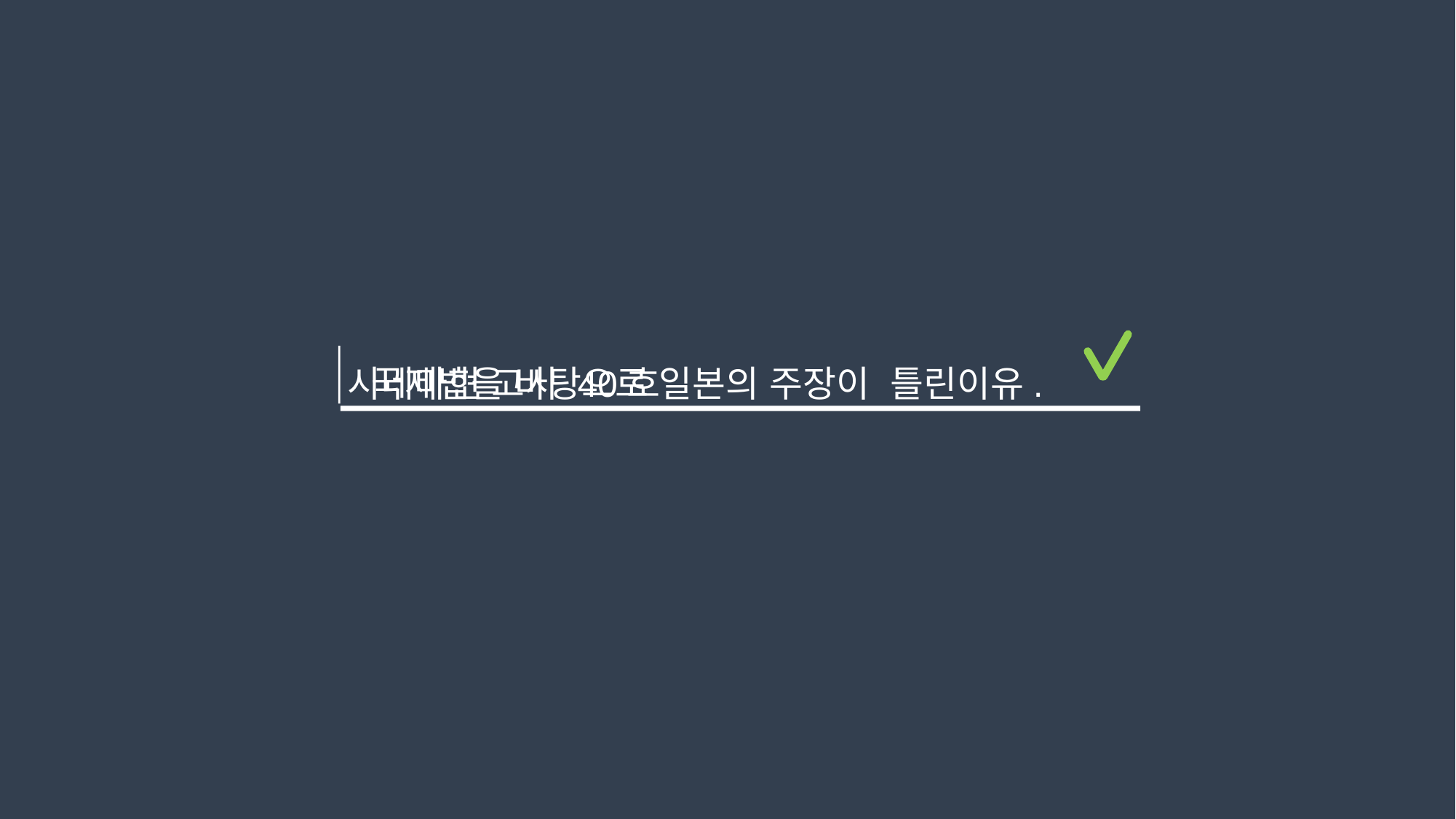

시네마현 고시 40호
국제법을 바탕으로 일본의 주장이  틀린이유.